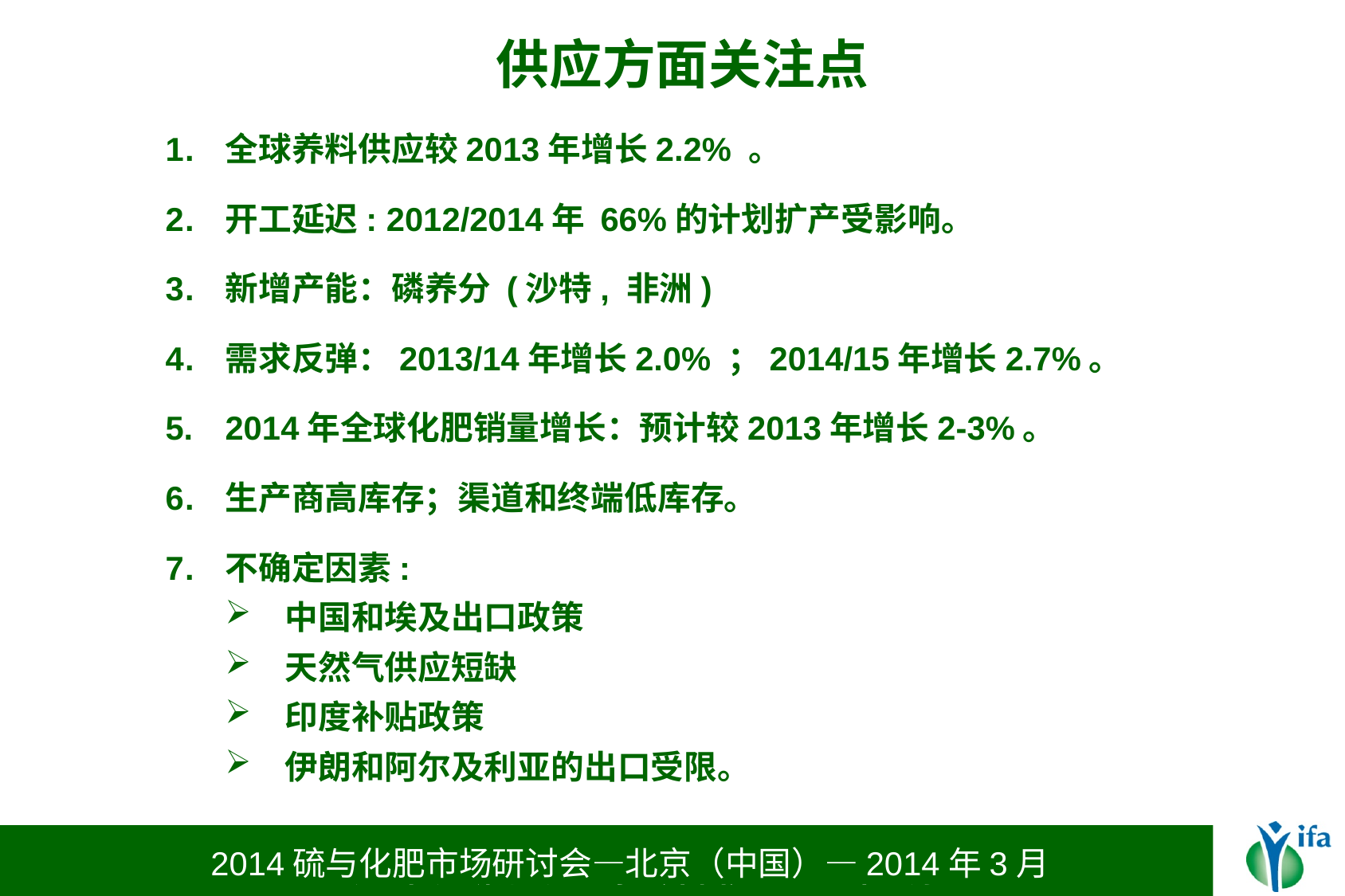

# 供应方面关注点
全球养料供应较2013年增长2.2% 。
开工延迟: 2012/2014年 66%的计划扩产受影响。
新增产能：磷养分 (沙特, 非洲)
需求反弹：2013/14年增长2.0% ；2014/15年增长2.7%。
2014年全球化肥销量增长：预计较2013年增长2-3%。
生产商高库存；渠道和终端低库存。
不确定因素:
中国和埃及出口政策
天然气供应短缺
印度补贴政策
伊朗和阿尔及利亚的出口受限。